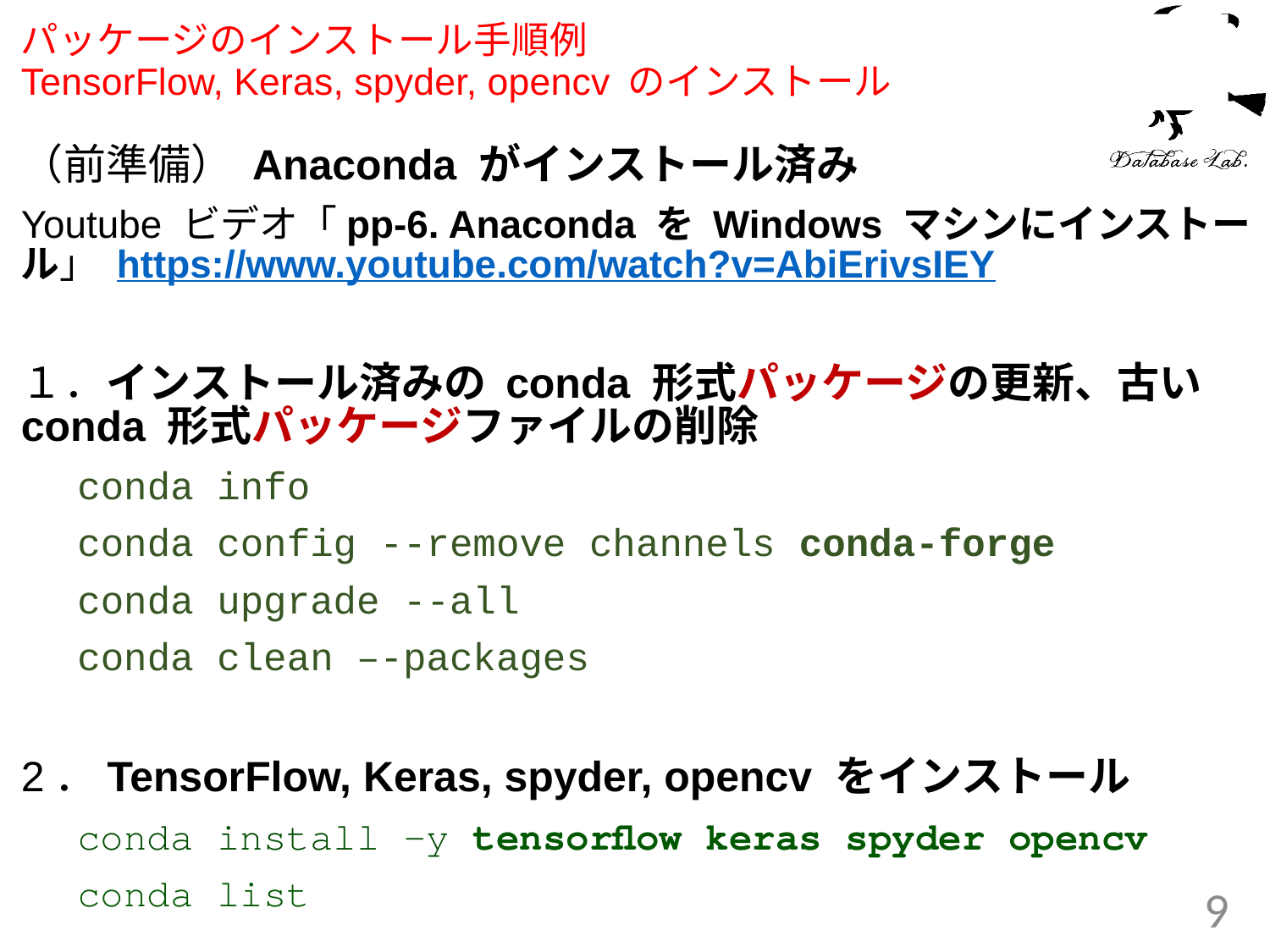

# パッケージのインストール手順例 TensorFlow, Keras, spyder, opencv のインストール
（前準備） Anaconda がインストール済み
Youtube ビデオ「pp-6. Anaconda を Windows マシンにインストール」 https://www.youtube.com/watch?v=AbiErivsIEY

１．インストール済みの conda 形式パッケージの更新、古い conda 形式パッケージファイルの削除
conda info
conda config --remove channels conda-forge
conda upgrade --all
conda clean –-packages

2．TensorFlow, Keras, spyder, opencv をインストール
conda install -y tensorflow keras spyder opencv
conda list
9